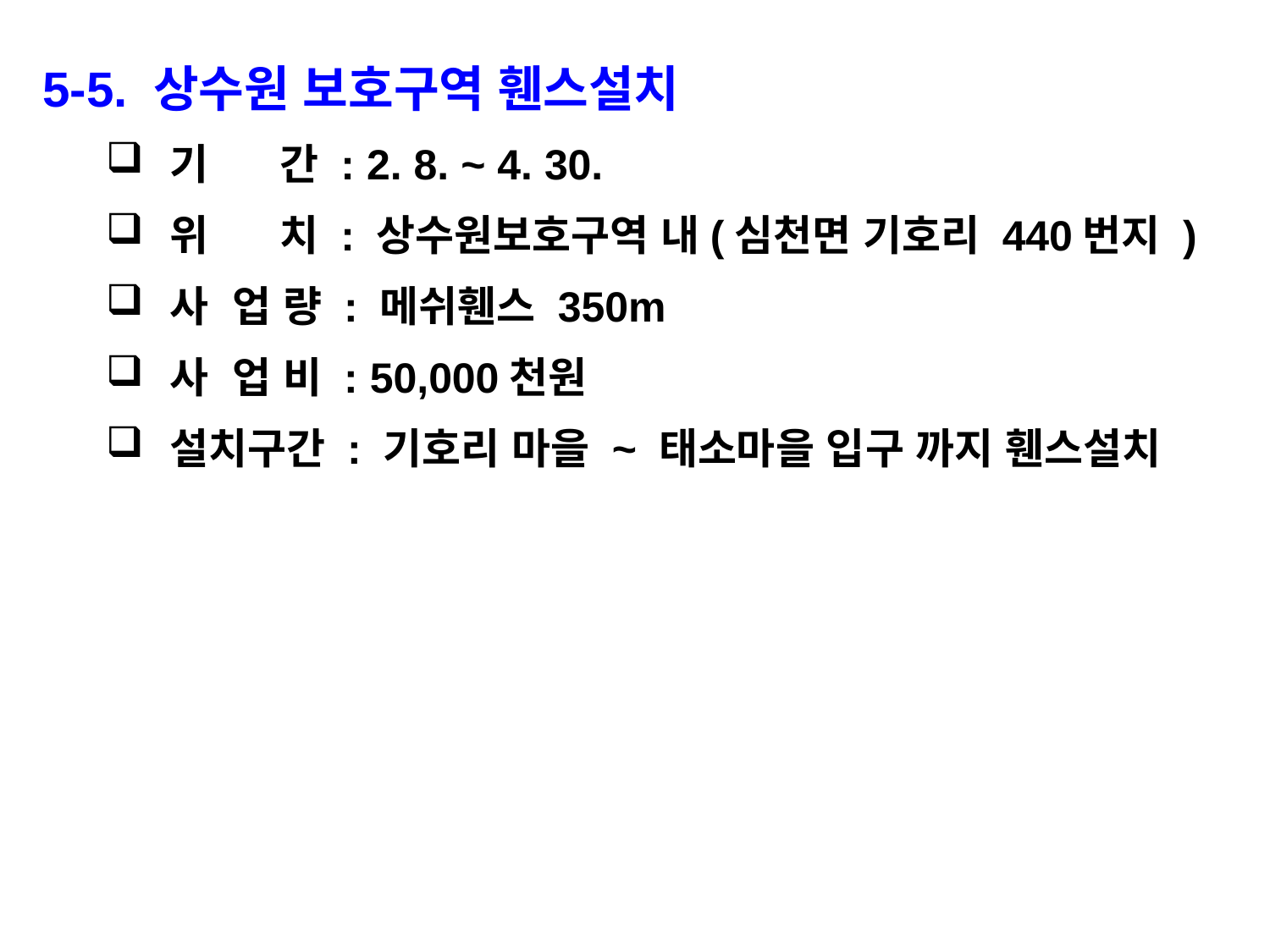

5-5. 상수원 보호구역 휀스설치
기      간 : 2. 8. ~ 4. 30.
위      치 : 상수원보호구역 내(심천면 기호리 440번지 )
사  업 량 : 메쉬휀스 350m
사  업 비 : 50,000천원
설치구간 : 기호리 마을 ~ 태소마을 입구 까지 휀스설치